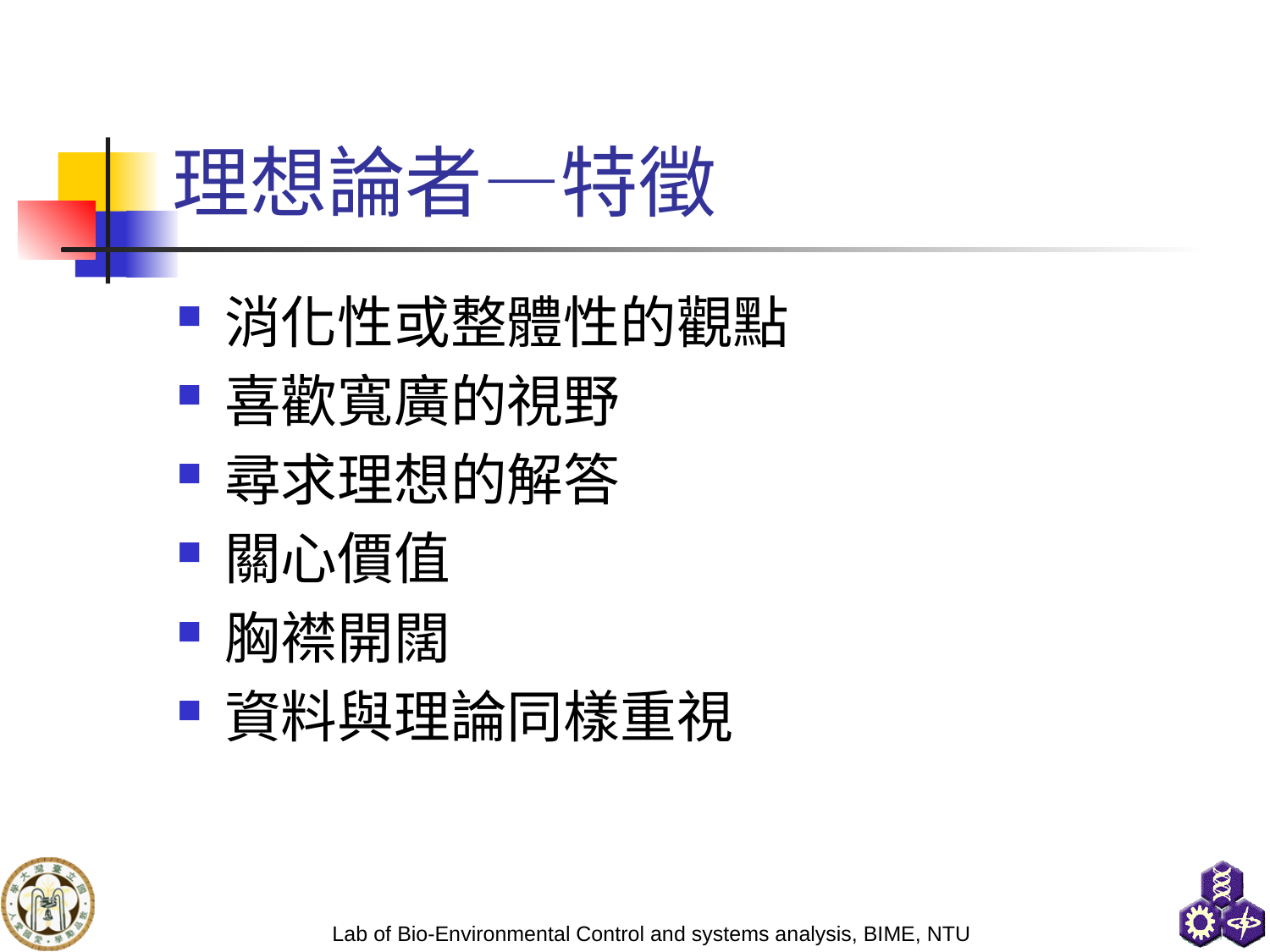

# 理想論者—特徵
消化性或整體性的觀點
喜歡寬廣的視野
尋求理想的解答
關心價值
胸襟開闊
資料與理論同樣重視